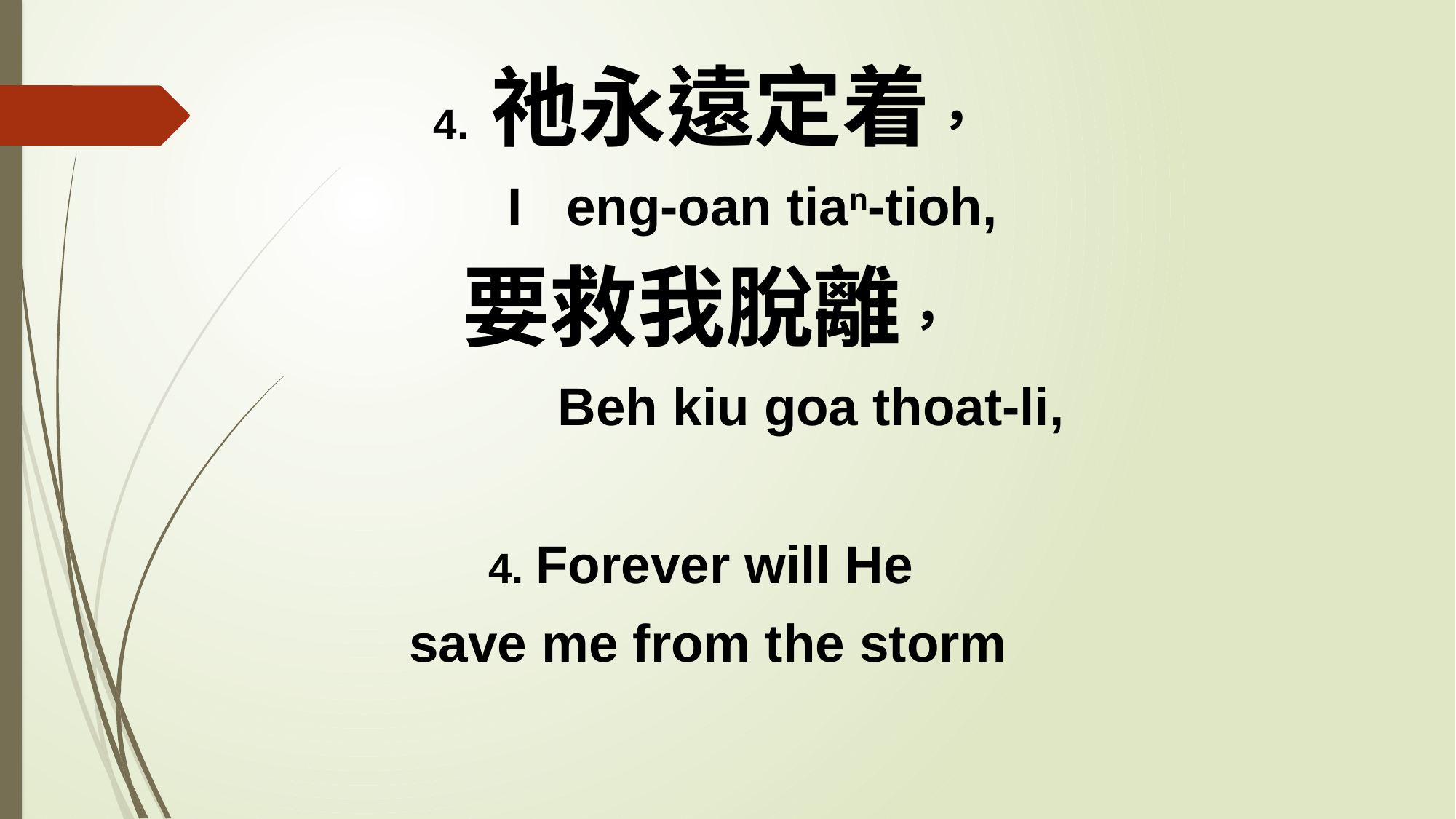

4. 祂永遠定着，
      I   eng-oan tian-tioh,
要救我脫離，
                              Beh kiu goa thoat-li,

4. Forever will He
save me from the storm